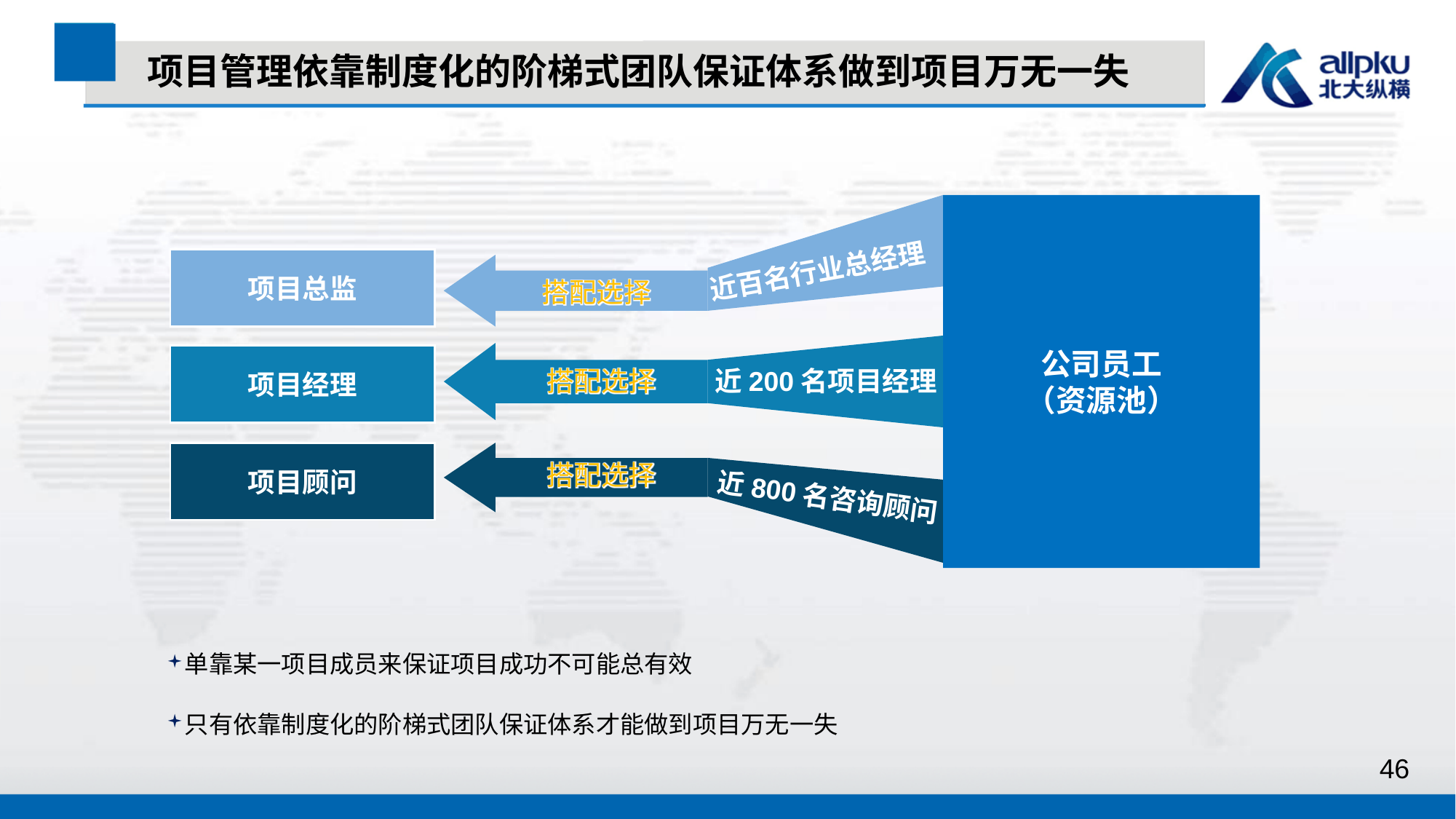

项目管理依靠制度化的阶梯式团队保证体系做到项目万无一失

公司员工
（资源池）
近百名行业总经理
项目总监
搭配选择

项目经理
搭配选择
近200名项目经理

项目顾问
搭配选择
近800名咨询顾问
单靠某一项目成员来保证项目成功不可能总有效
只有依靠制度化的阶梯式团队保证体系才能做到项目万无一失